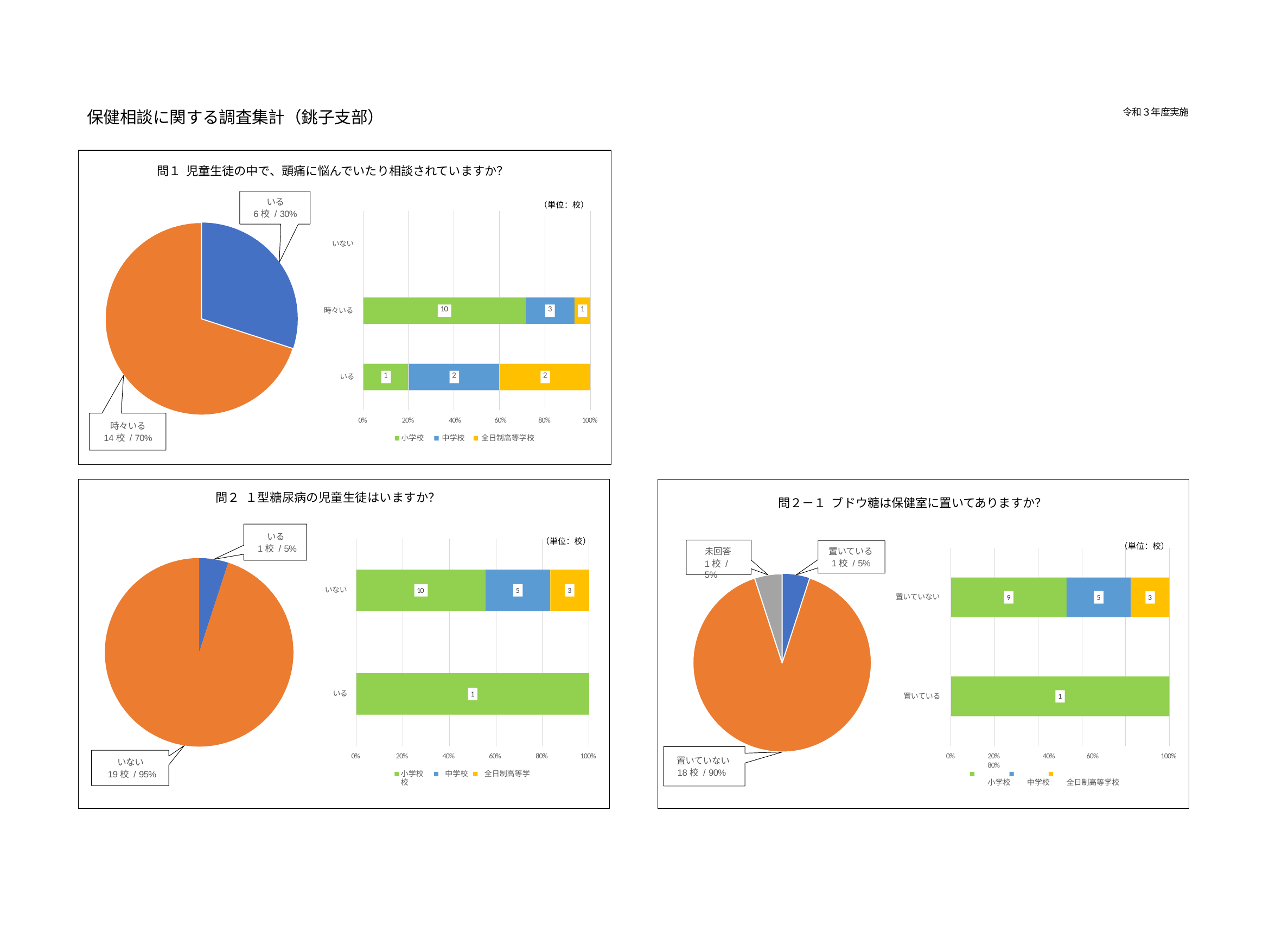

令和３年度実施
保健相談に関する調査集計（銚子支部）

問１  児童生徒の中で、頭痛に悩んでいたり相談されていますか？

いる
6校 / 30%
（単位：校）
|  |  |  |  |  |  |  |
| --- | --- | --- | --- | --- | --- | --- |
| 10 |  |  |  | 3 |  | 1 |
|  |  |  |  |  |  |  |
| 1 | 2 |  | 2 |  |  |  |
|  |  |  |  |  |  |  |
いない

時々いる

いる

0%
20%	40%	60%
80%
100%
時々いる
14校 / 70%
小学校	中学校	全日制高等学校

問２  １型糖尿病の児童生徒はいますか？
問２－１  ブドウ糖は保健室に置いてありますか？

いる
1校 / 5%
（単位：校）

（単位：校）

置いている
1校 / 5%
未回答
1校 / 5%

いない
10
5
3

置いていない
9
5
3

いる
1
置いている
1

0%
80%
100%
0%
100%
20%	40%	60%
小学校	中学校	全日制高等学校
20%	40%	60%	80%
小学校	中学校	全日制高等学校
置いていない
18校 / 90%
いない
19校 / 95%